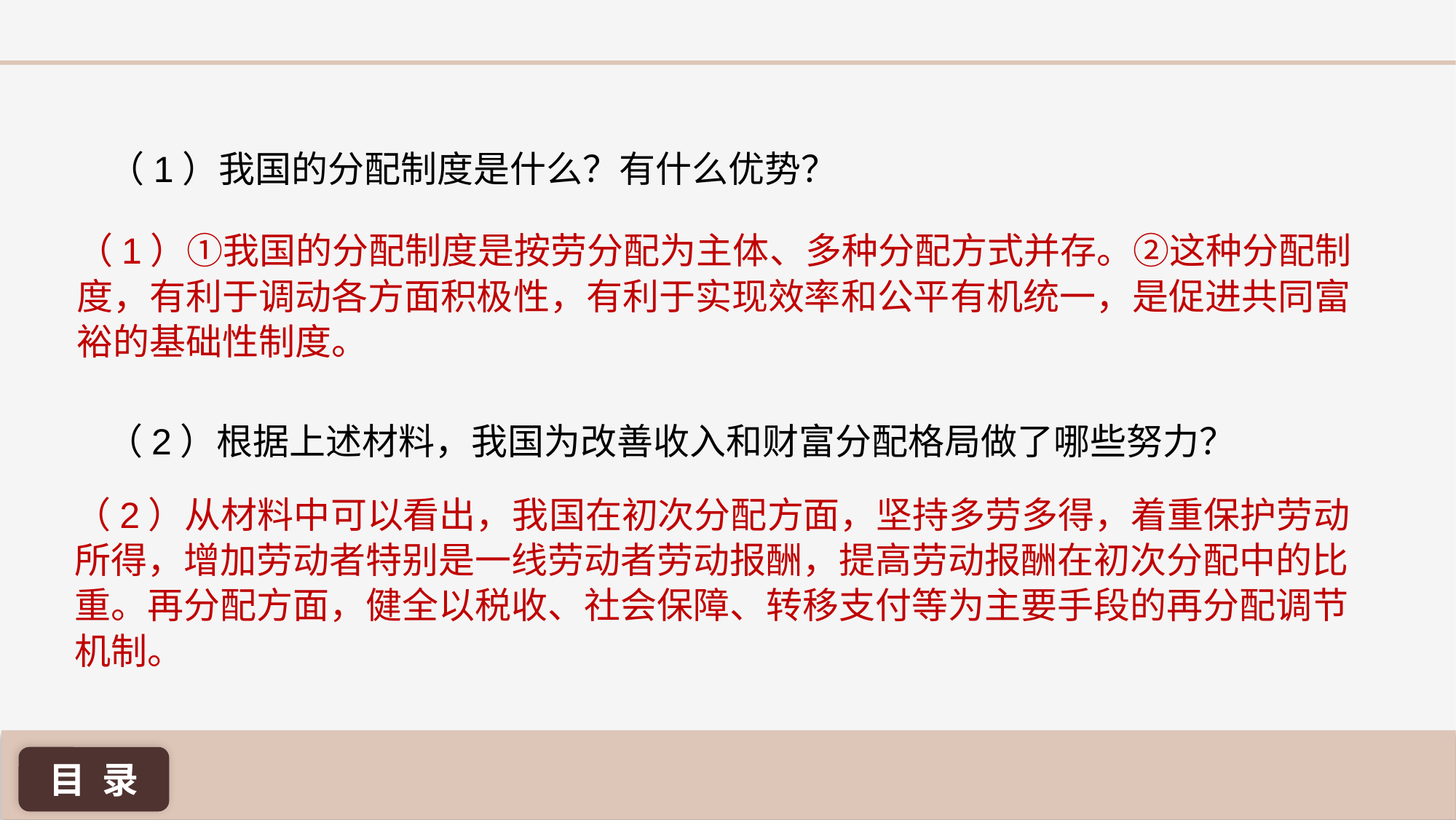

（1）我国的分配制度是什么？有什么优势？
（1）①我国的分配制度是按劳分配为主体、多种分配方式并存。②这种分配制度，有利于调动各方面积极性，有利于实现效率和公平有机统一，是促进共同富裕的基础性制度。
（2）根据上述材料，我国为改善收入和财富分配格局做了哪些努力？
（2）从材料中可以看出，我国在初次分配方面，坚持多劳多得，着重保护劳动所得，增加劳动者特别是一线劳动者劳动报酬，提高劳动报酬在初次分配中的比重。再分配方面，健全以税收、社会保障、转移支付等为主要手段的再分配调节机制。